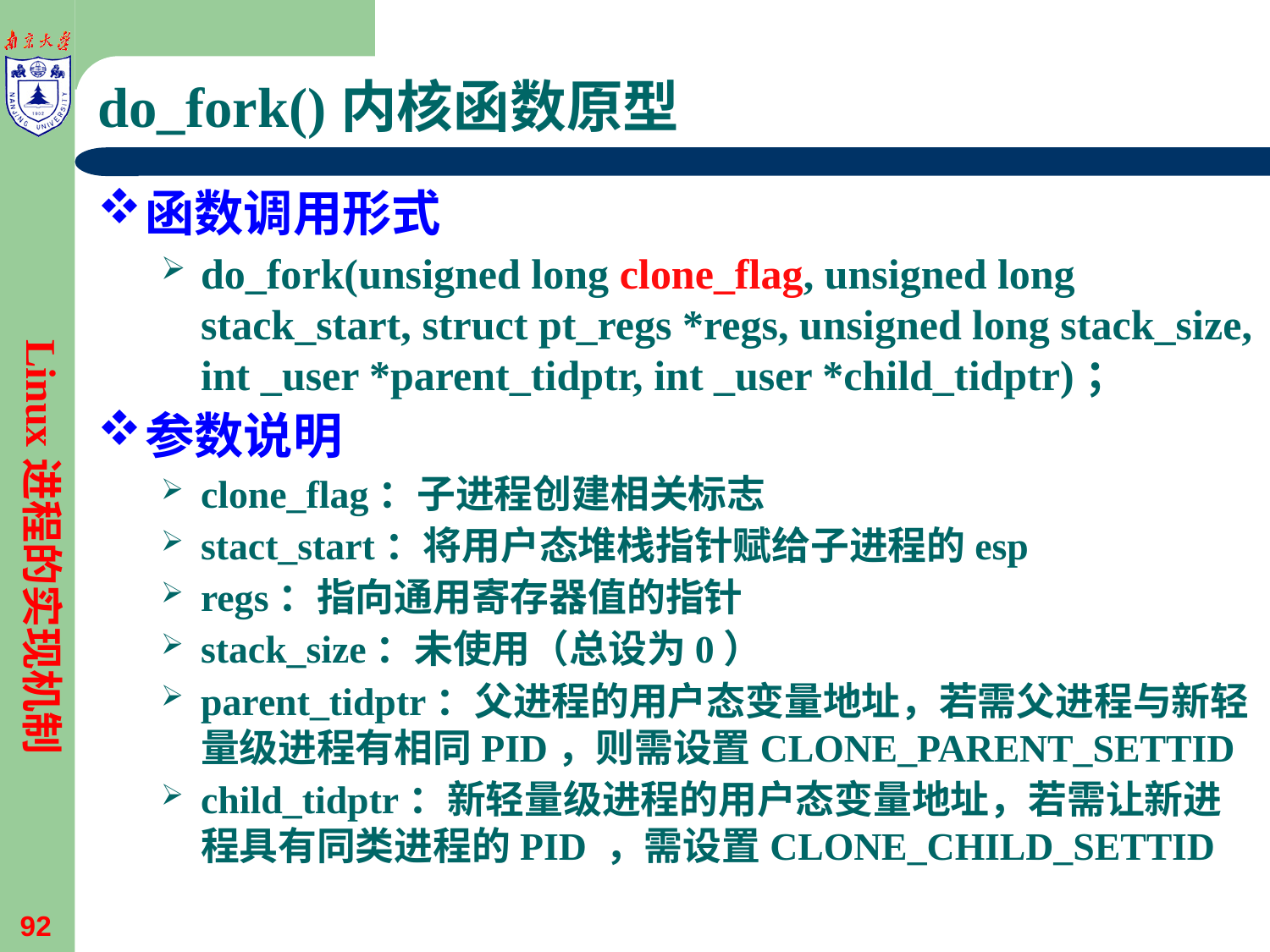

# do_fork()内核函数原型
函数调用形式
do_fork(unsigned long clone_flag, unsigned long stack_start, struct pt_regs *regs, unsigned long stack_size, int _user *parent_tidptr, int _user *child_tidptr)；
参数说明
clone_flag：子进程创建相关标志
stact_start：将用户态堆栈指针赋给子进程的esp
regs：指向通用寄存器值的指针
stack_size：未使用（总设为0）
parent_tidptr：父进程的用户态变量地址，若需父进程与新轻量级进程有相同PID，则需设置CLONE_PARENT_SETTID
child_tidptr：新轻量级进程的用户态变量地址，若需让新进程具有同类进程的PID ，需设置CLONE_CHILD_SETTID
Linux进程的实现机制
92